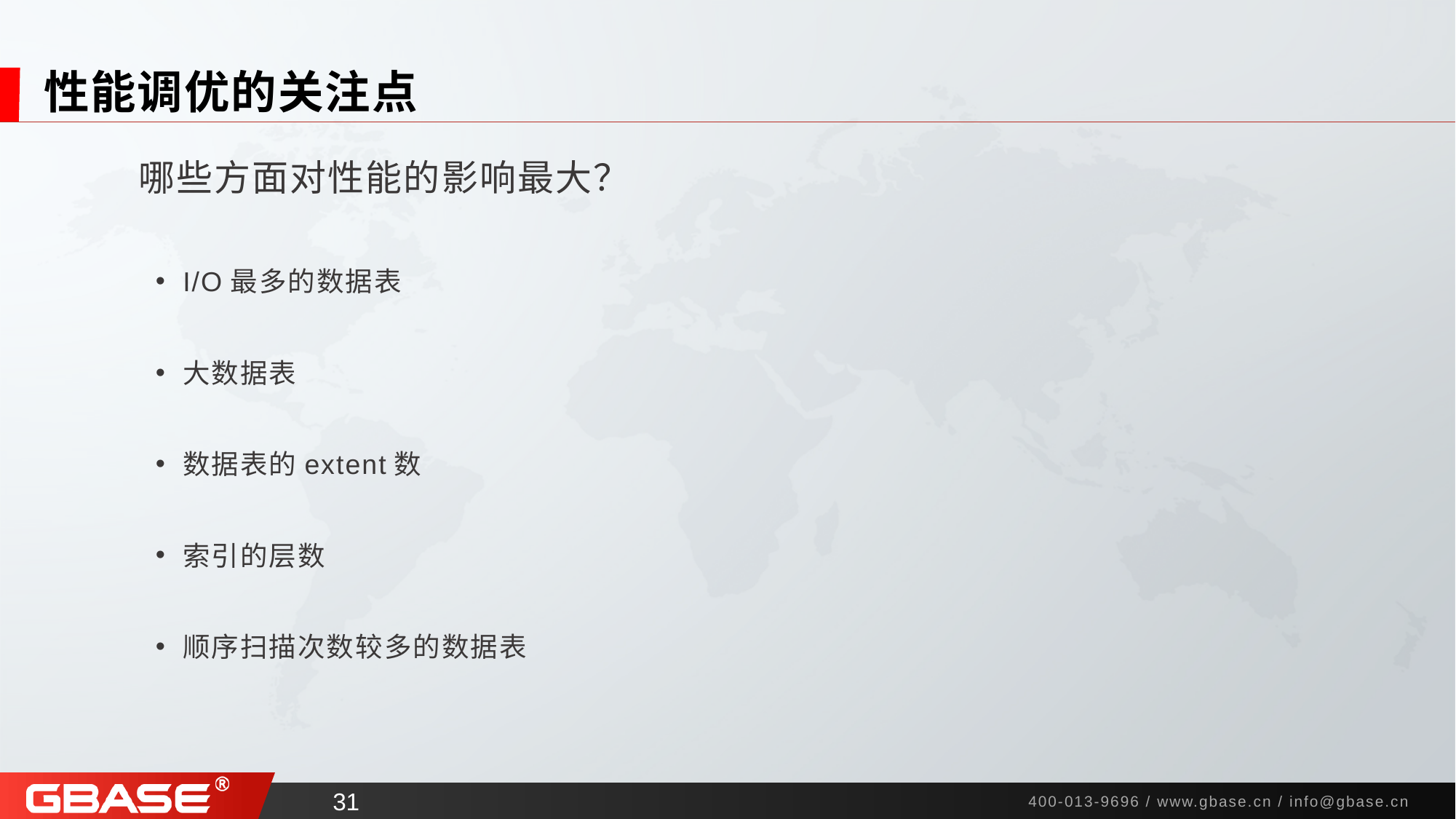

# 性能调优的关注点
   哪些方面对性能的影响最大？

I/O最多的数据表

大数据表

数据表的extent数

索引的层数

顺序扫描次数较多的数据表